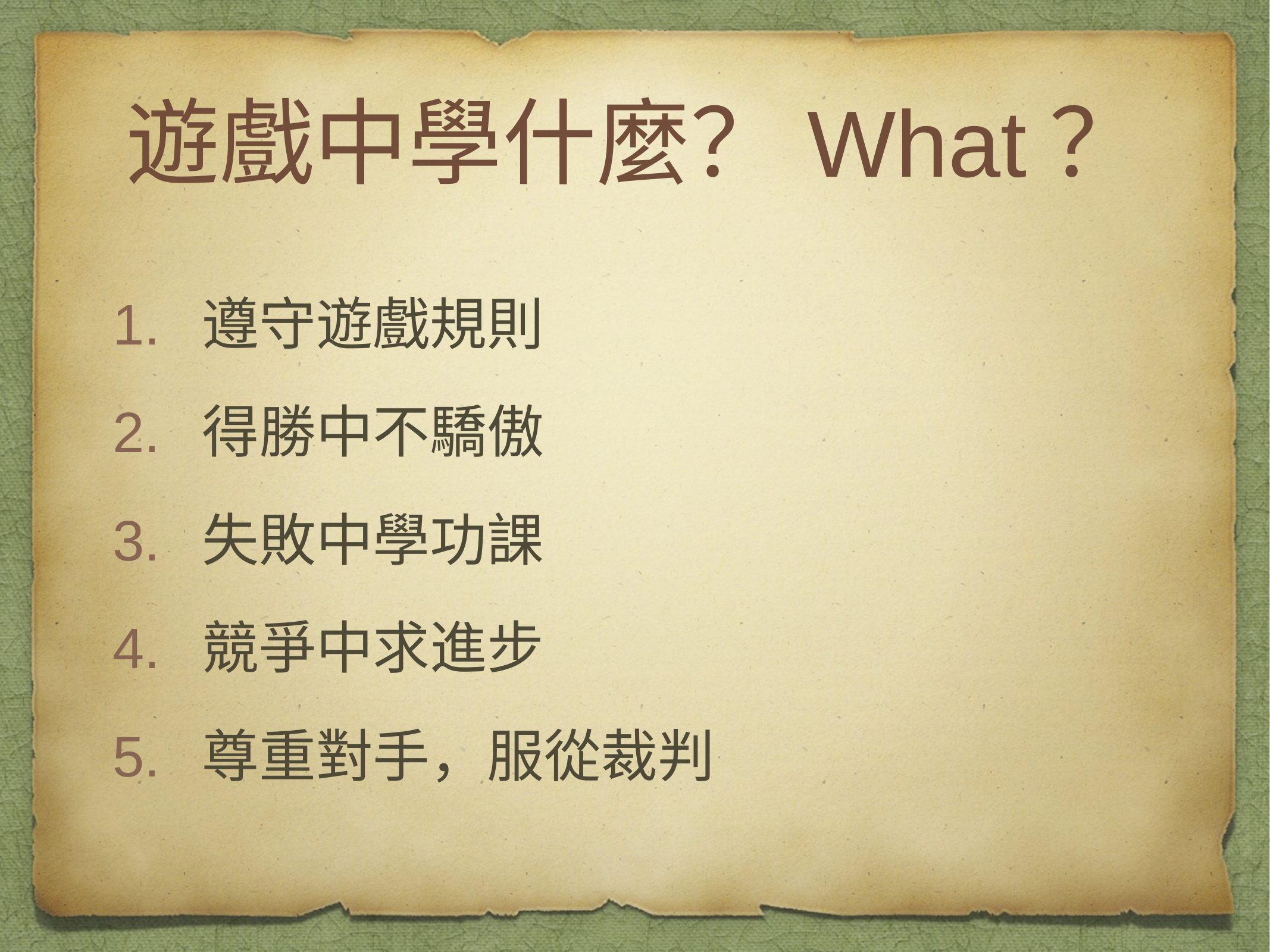

遊戲中學什麼？What？
遵守遊戲規則
得勝中不驕傲
失敗中學功課
競爭中求進步
尊重對手，服從裁判